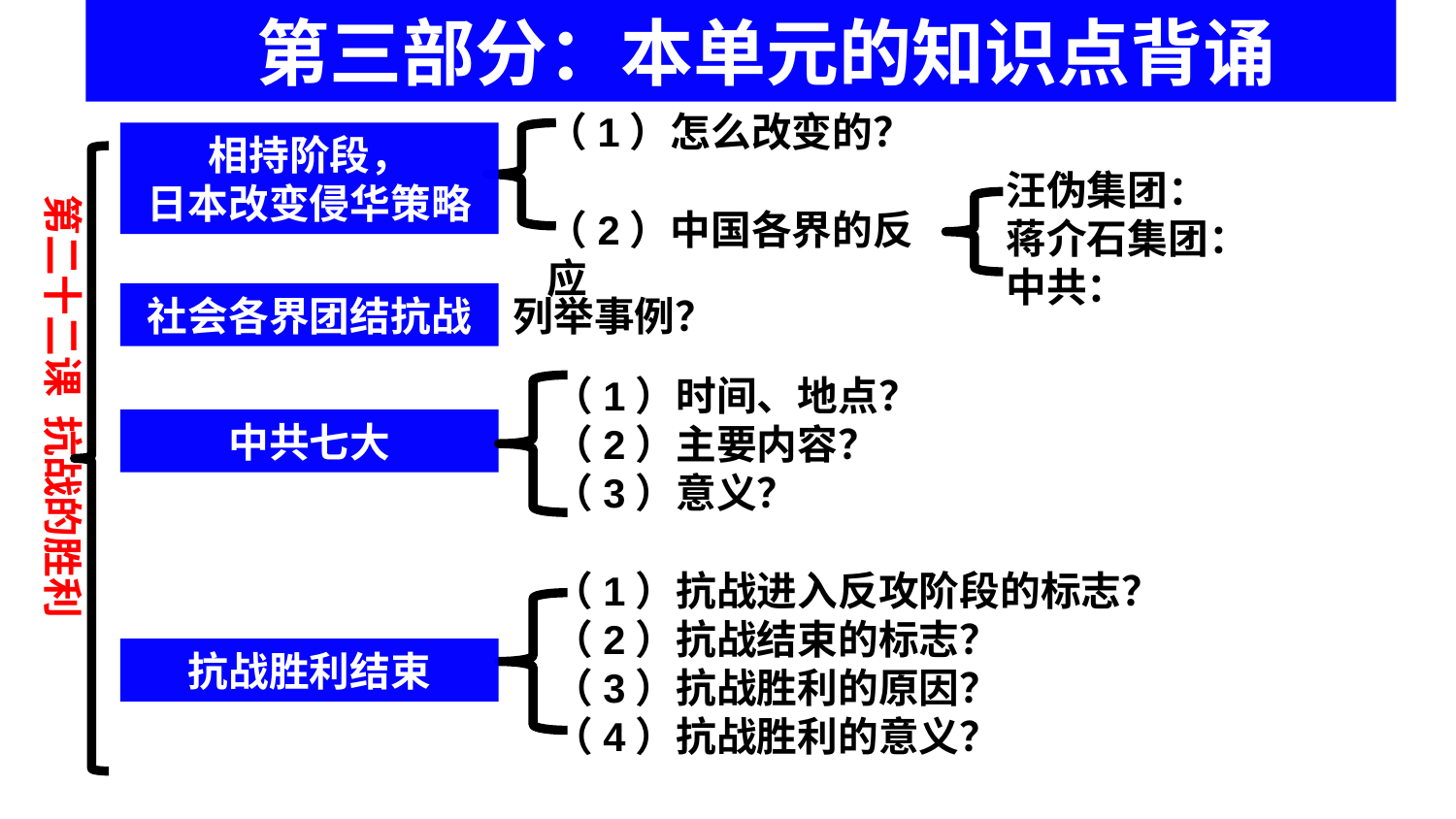

第三部分：本单元的知识点背诵
（1）怎么改变的？

（2）中国各界的反应
相持阶段，
日本改变侵华策略

汪伪集团：
蒋介石集团：
中共：
第二十二课  抗战的胜利

社会各界团结抗战
列举事例？

（1）时间、地点？
（2）主要内容？
（3）意义？

中共七大
（1）抗战进入反攻阶段的标志？
（2）抗战结束的标志？
（3）抗战胜利的原因？
（4）抗战胜利的意义？

抗战胜利结束